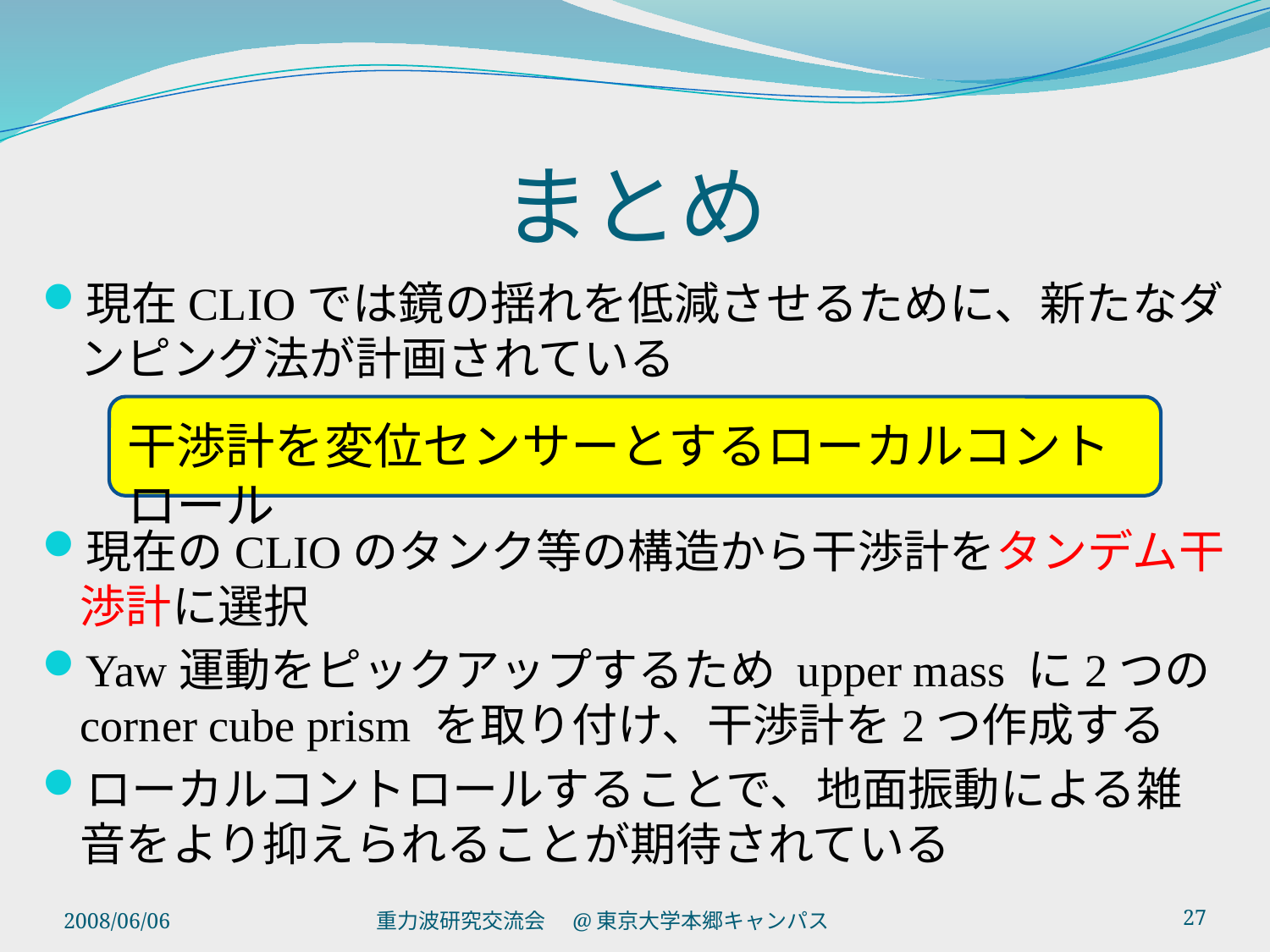

# まとめ
現在CLIOでは鏡の揺れを低減させるために、新たなダンピング法が計画されている

現在のCLIOのタンク等の構造から干渉計をタンデム干渉計に選択
Yaw運動をピックアップするため upper mass に2つの corner cube prism を取り付け、干渉計を2つ作成する
ローカルコントロールすることで、地面振動による雑音をより抑えられることが期待されている

干渉計を変位センサーとするローカルコントロール
2008/06/06
重力波研究交流会　@東京大学本郷キャンパス
27